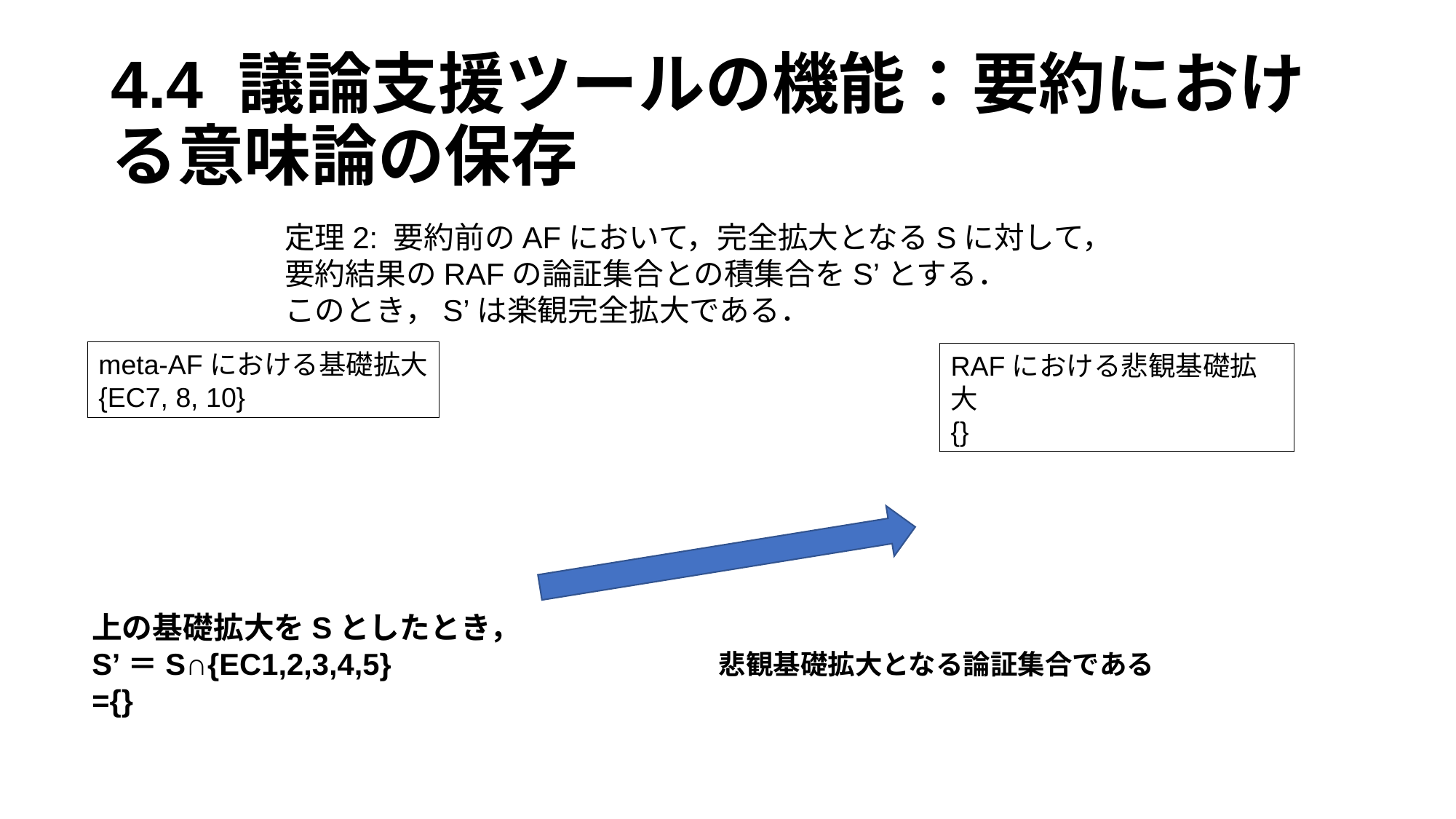

# 4.4 議論支援ツールの機能：要約における意味論の保存
定理2: 要約前のAFにおいて，完全拡大となるSに対して，
要約結果のRAFの論証集合との積集合をS’とする．
このとき，S’は楽観完全拡大である．
meta-AFにおける基礎拡大
{EC7, 8, 10}
RAFにおける悲観基礎拡大
{}

上の基礎拡大をSとしたとき，
S’＝S∩{EC1,2,3,4,5}
={}
悲観基礎拡大となる論証集合である